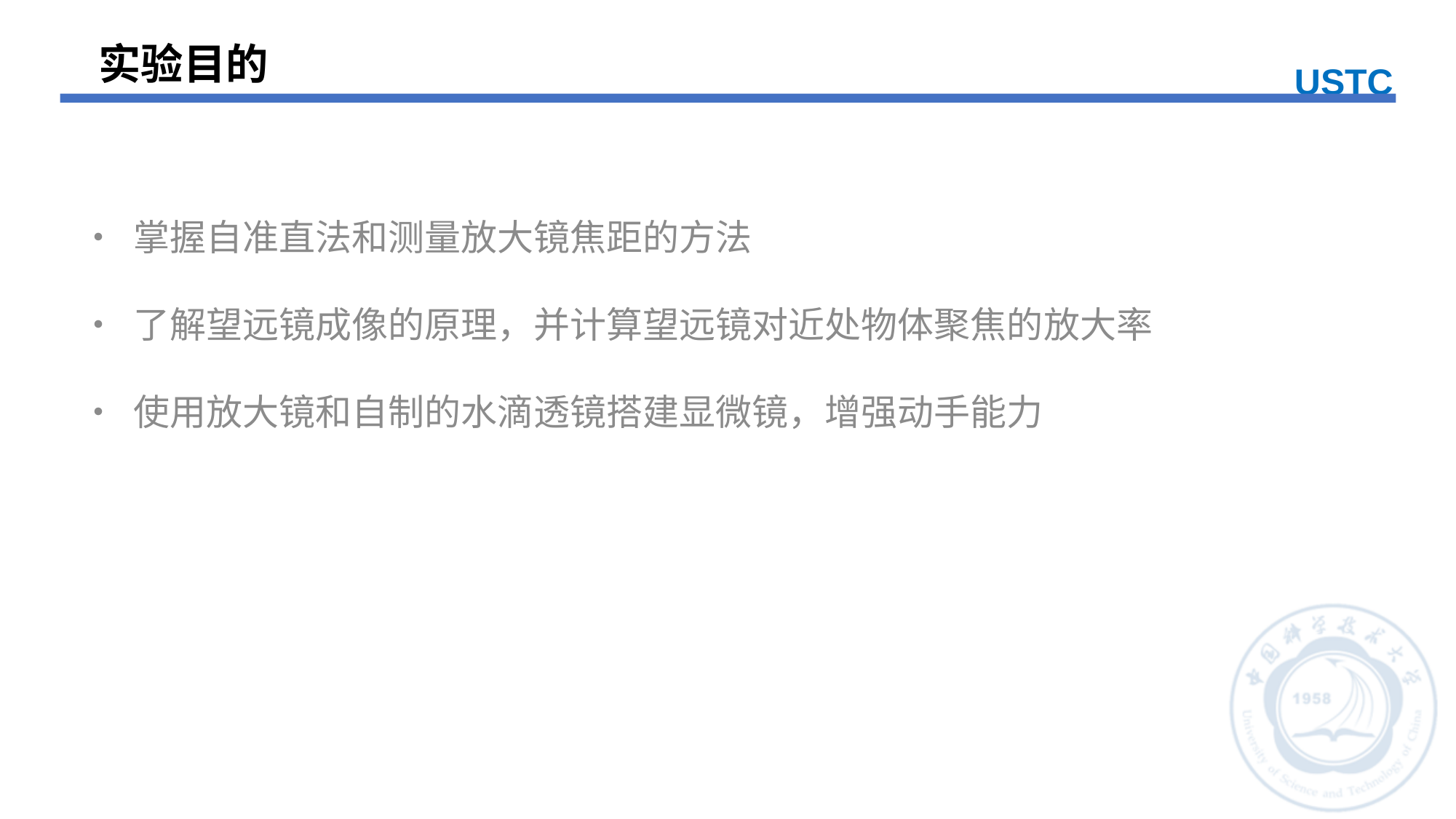

实验目的
USTC

• 掌握自准直法和测量放大镜焦距的方法

• 了解望远镜成像的原理，并计算望远镜对近处物体聚焦的放大率

• 使用放大镜和自制的水滴透镜搭建显微镜，增强动手能力